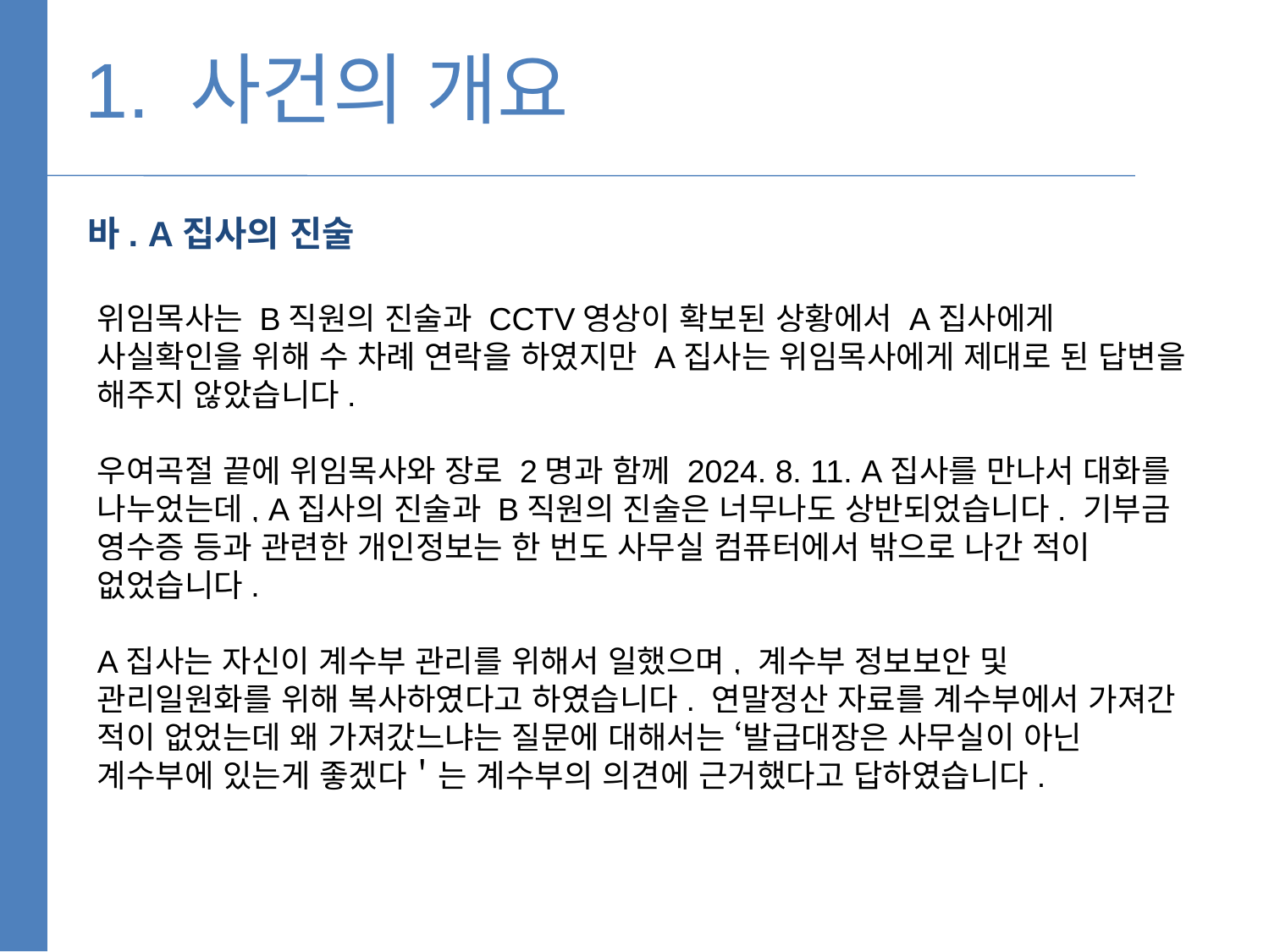

1. 사건의 개요

바. A집사의 진술
위임목사는 B직원의 진술과 CCTV영상이 확보된 상황에서 A집사에게 사실확인을 위해 수 차례 연락을 하였지만 A집사는 위임목사에게 제대로 된 답변을 해주지 않았습니다.

우여곡절 끝에 위임목사와 장로 2명과 함께 2024. 8. 11. A집사를 만나서 대화를 나누었는데, A집사의 진술과 B직원의 진술은 너무나도 상반되었습니다. 기부금 영수증 등과 관련한 개인정보는 한 번도 사무실 컴퓨터에서 밖으로 나간 적이 없었습니다.

A집사는 자신이 계수부 관리를 위해서 일했으며, 계수부 정보보안 및 관리일원화를 위해 복사하였다고 하였습니다. 연말정산 자료를 계수부에서 가져간 적이 없었는데 왜 가져갔느냐는 질문에 대해서는 ‘발급대장은 사무실이 아닌 계수부에 있는게 좋겠다＇는 계수부의 의견에 근거했다고 답하였습니다.